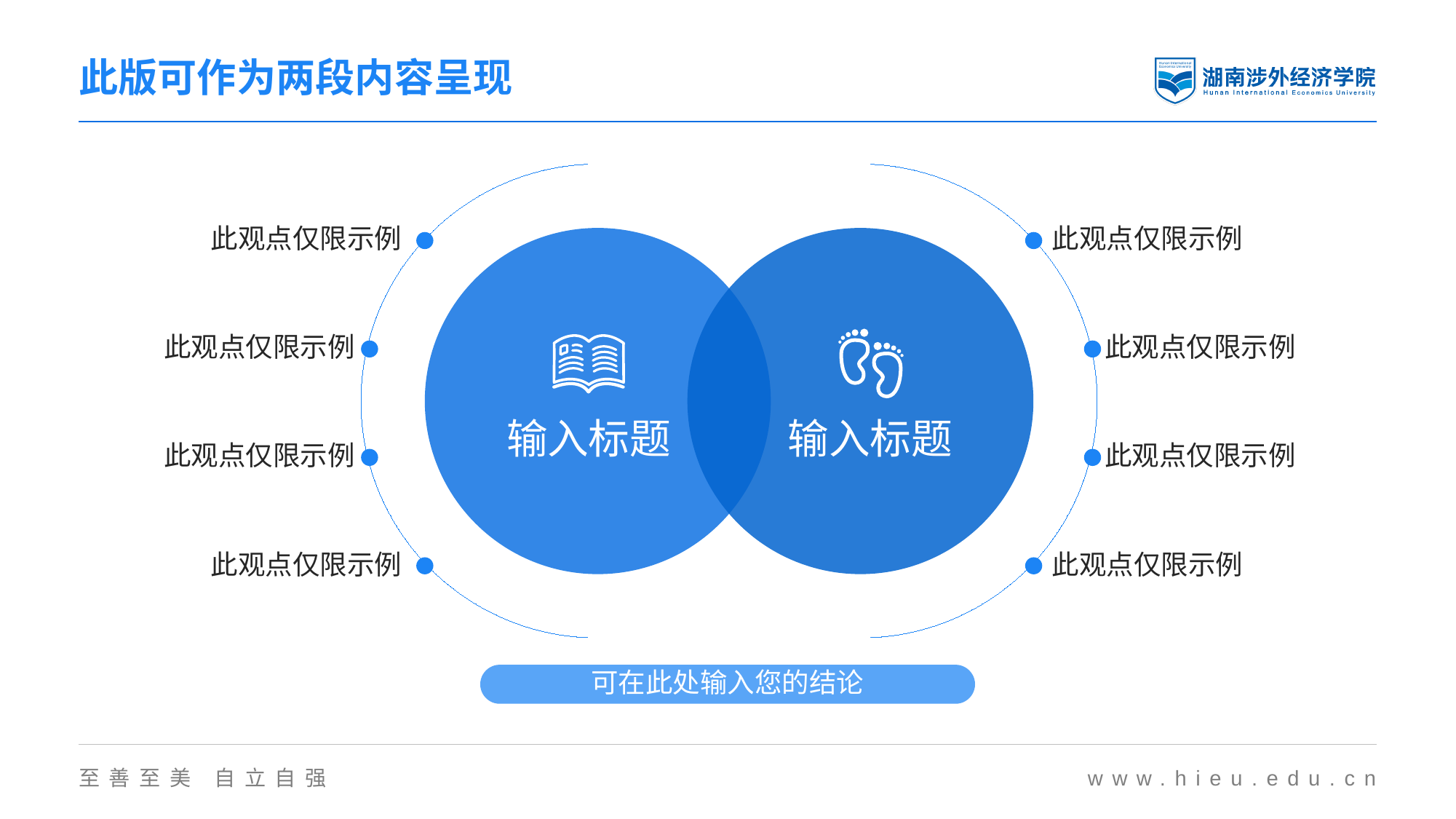

此版可作为两段内容呈现
此观点仅限示例
此观点仅限示例
此观点仅限示例
此观点仅限示例
输入标题
输入标题
此观点仅限示例
此观点仅限示例
此观点仅限示例
此观点仅限示例
可在此处输入您的结论